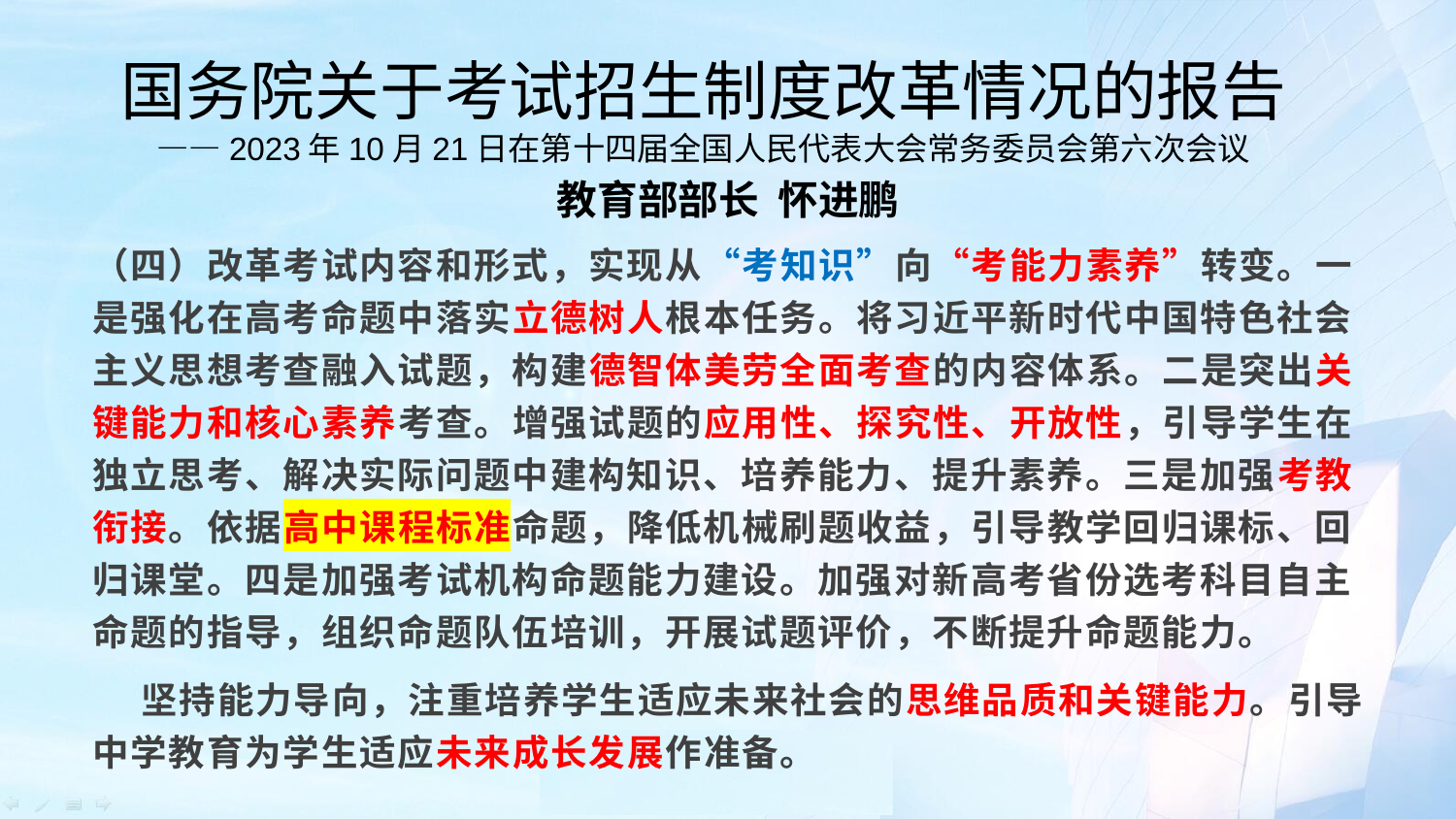

# 国务院关于考试招生制度改革情况的报告 ——2023年10月21日在第十四届全国人民代表大会常务委员会第六次会议
教育部部长  怀进鹏
（四）改革考试内容和形式，实现从“考知识”向“考能力素养”转变。一是强化在高考命题中落实立德树人根本任务。将习近平新时代中国特色社会主义思想考查融入试题，构建德智体美劳全面考查的内容体系。二是突出关键能力和核心素养考查。增强试题的应用性、探究性、开放性，引导学生在独立思考、解决实际问题中建构知识、培养能力、提升素养。三是加强考教衔接。依据高中课程标准命题，降低机械刷题收益，引导教学回归课标、回归课堂。四是加强考试机构命题能力建设。加强对新高考省份选考科目自主命题的指导，组织命题队伍培训，开展试题评价，不断提升命题能力。
    坚持能力导向，注重培养学生适应未来社会的思维品质和关键能力。引导中学教育为学生适应未来成长发展作准备。